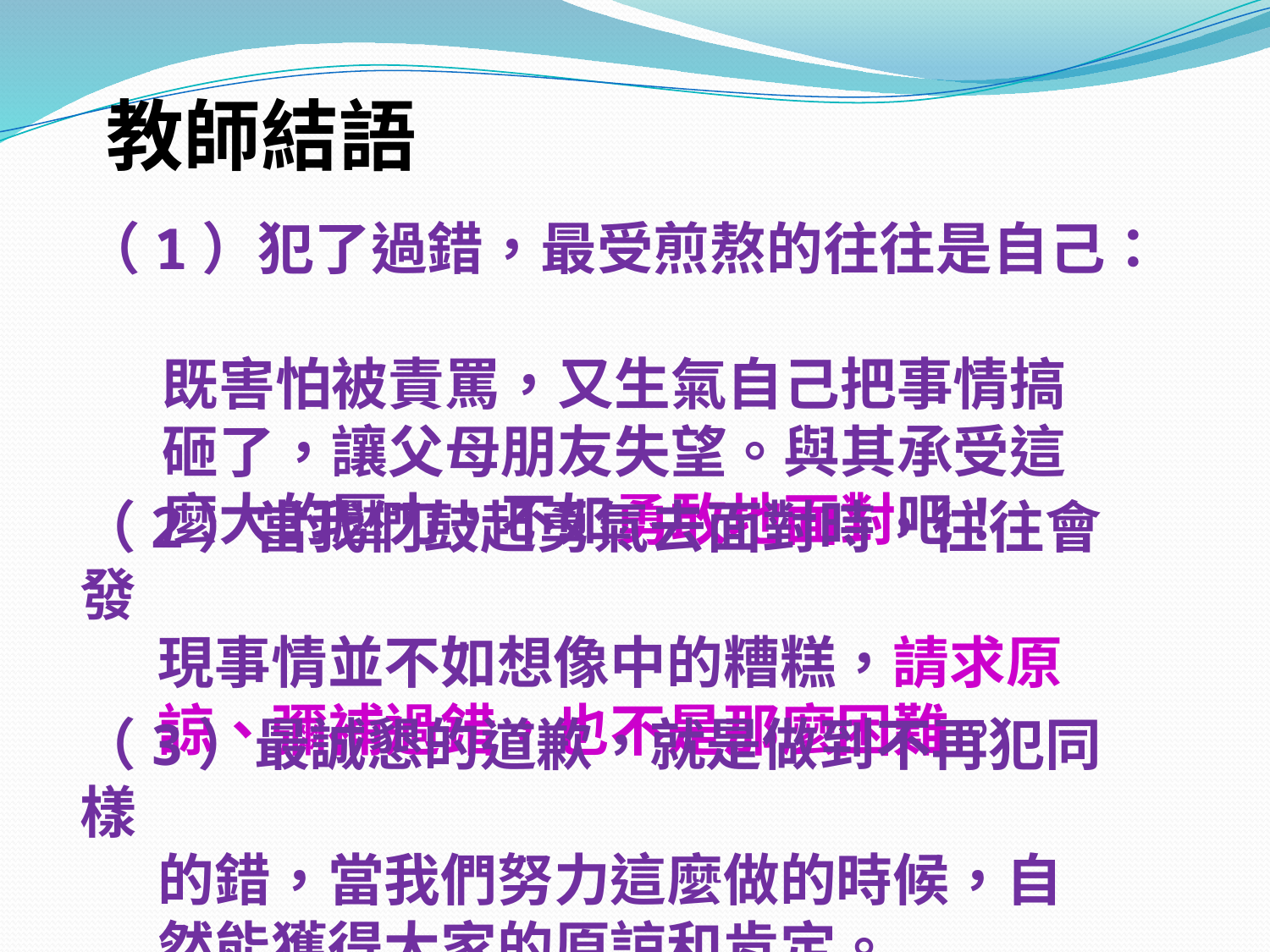

教師結語
（1）犯了過錯，最受煎熬的往往是自己：
     既害怕被責罵，又生氣自己把事情搞
     砸了，讓父母朋友失望。與其承受這
     麼大的壓力，不如勇敢地面對吧！
（2）當我們鼓起勇氣去面對時，往往會發
     現事情並不如想像中的糟糕，請求原
     諒、彌補過錯，也不是那麼困難。
（3）最誠懇的道歉，就是做到不再犯同樣
     的錯，當我們努力這麼做的時候，自
     然能獲得大家的原諒和肯定。